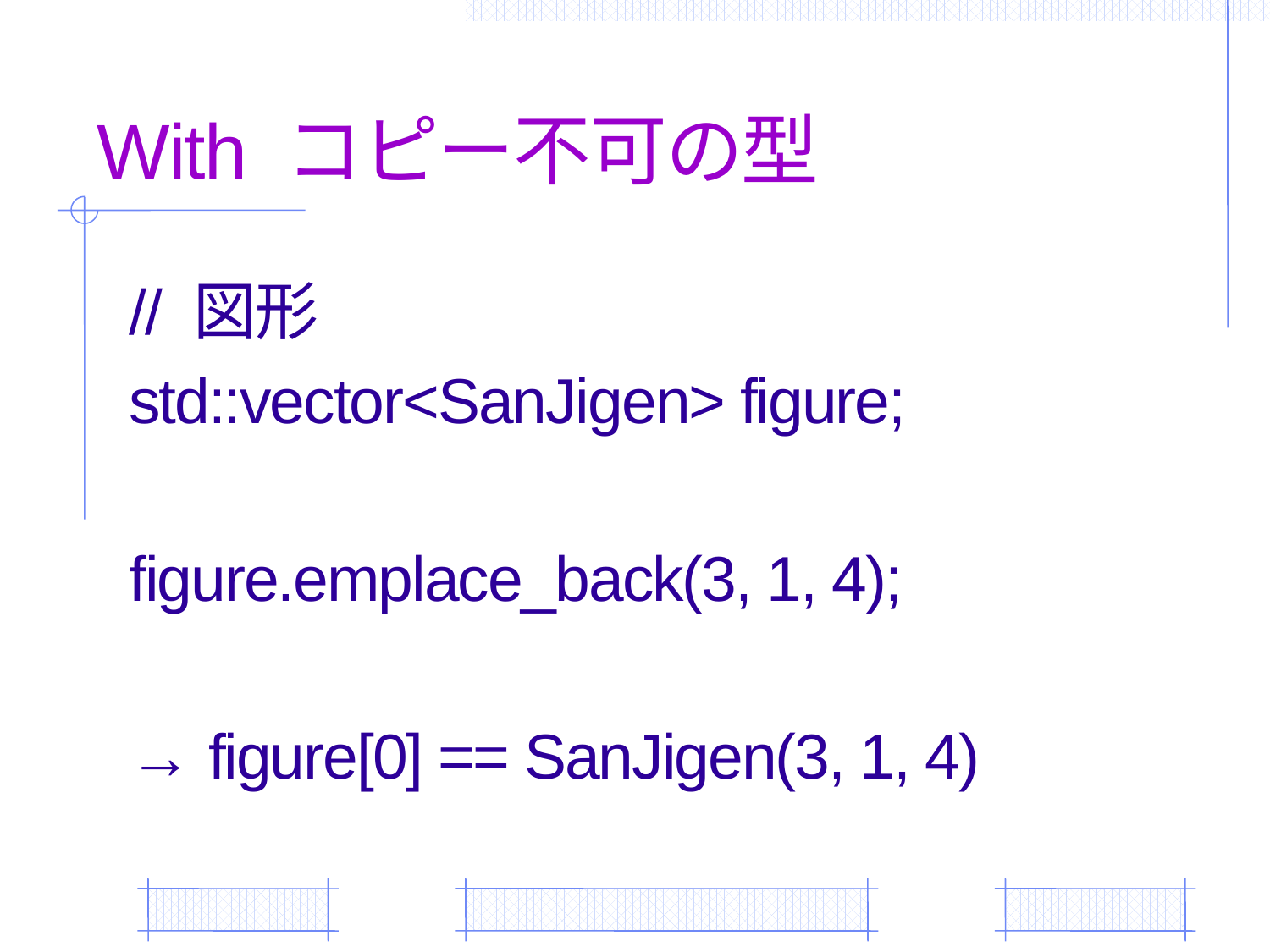

# With コピー不可の型
// 図形
std::vector<SanJigen> figure;

figure.emplace_back(3, 1, 4);

→ figure[0] == SanJigen(3, 1, 4)